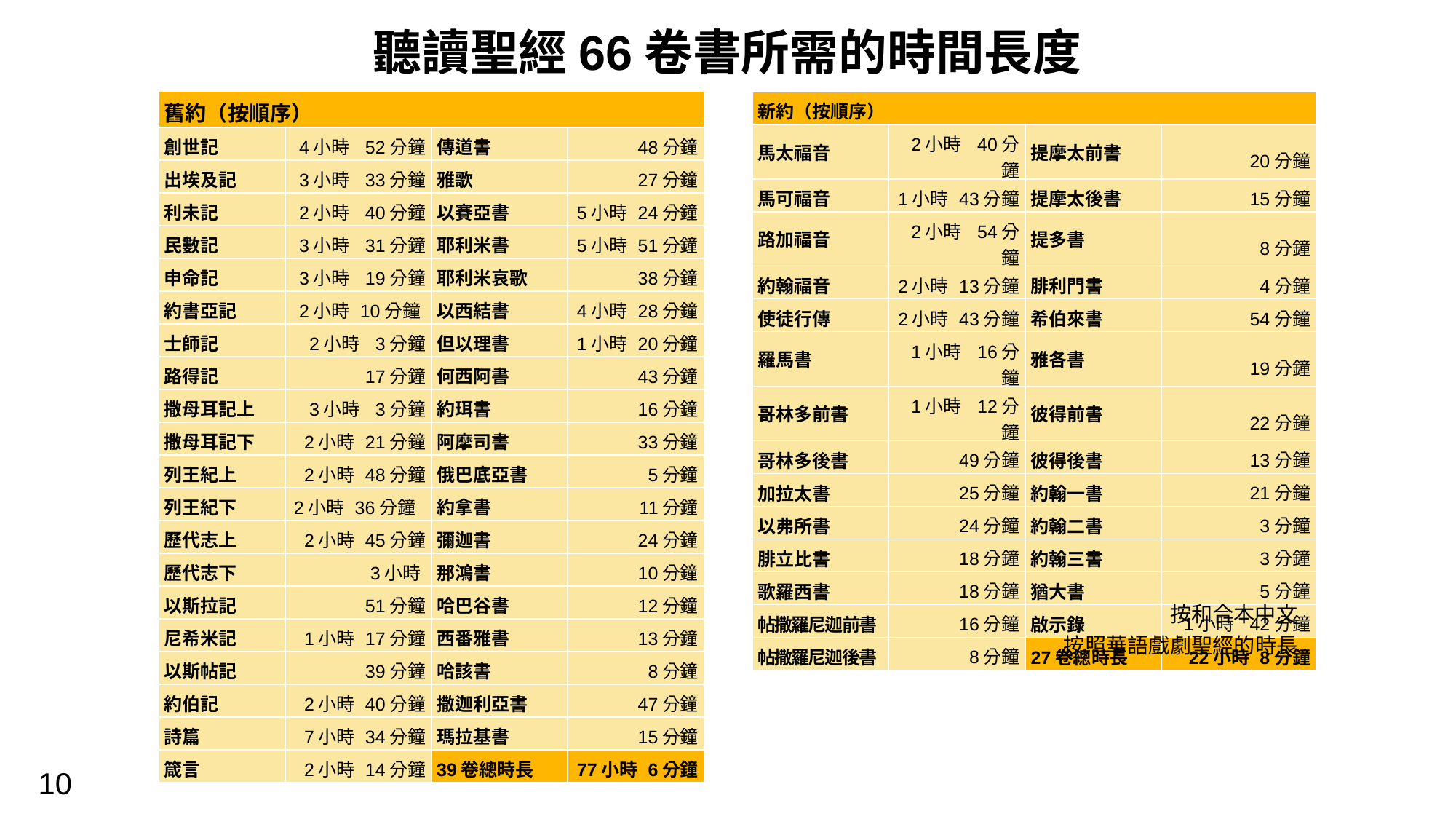

聽讀聖經66卷書所需的時間長度

| 舊約（按順序） |  |  |  |
| --- | --- | --- | --- |
| 創世記 | 4小時 52分鐘 | 傳道書 | 48分鐘 |
| 出埃及記 | 3小時 33分鐘 | 雅歌 | 27分鐘 |
| 利未記 | 2小時 40分鐘 | 以賽亞書 | 5小時 24分鐘 |
| 民數記 | 3小時 31分鐘 | 耶利米書 | 5小時 51分鐘 |
| 申命記 | 3小時 19分鐘 | 耶利米哀歌 | 38分鐘 |
| 約書亞記 | 2小時 10分鐘 | 以西結書 | 4小時 28分鐘 |
| 士師記 | 2小時 3分鐘 | 但以理書 | 1小時 20分鐘 |
| 路得記 | 17分鐘 | 何西阿書 | 43分鐘 |
| 撒母耳記上 | 3小時 3分鐘 | 約珥書 | 16分鐘 |
| 撒母耳記下 | 2小時 21分鐘 | 阿摩司書 | 33分鐘 |
| 列王紀上 | 2小時 48分鐘 | 俄巴底亞書 | 5分鐘 |
| 列王紀下 | 2小時 36分鐘 | 約拿書 | 11分鐘 |
| 歷代志上 | 2小時 45分鐘 | 彌迦書 | 24分鐘 |
| 歷代志下 | 3小時 | 那鴻書 | 10分鐘 |
| 以斯拉記 | 51分鐘 | 哈巴谷書 | 12分鐘 |
| 尼希米記 | 1小時 17分鐘 | 西番雅書 | 13分鐘 |
| 以斯帖記 | 39分鐘 | 哈該書 | 8分鐘 |
| 約伯記 | 2小時 40分鐘 | 撒迦利亞書 | 47分鐘 |
| 詩篇 | 7小時 34分鐘 | 瑪拉基書 | 15分鐘 |
| 箴言 | 2小時 14分鐘 | 39卷總時長 | 77小時 6分鐘 |
| 新約（按順序） |  |  |  |
| --- | --- | --- | --- |
| 馬太福音 | 2小時 40分鐘 | 提摩太前書 | 20分鐘 |
| 馬可福音 | 1小時 43分鐘 | 提摩太後書 | 15分鐘 |
| 路加福音 | 2小時 54分鐘 | 提多書 | 8分鐘 |
| 約翰福音 | 2小時 13分鐘 | 腓利門書 | 4分鐘 |
| 使徒行傳 | 2小時 43分鐘 | 希伯來書 | 54分鐘 |
| 羅馬書 | 1小時 16分鐘 | 雅各書 | 19分鐘 |
| 哥林多前書 | 1小時 12分鐘 | 彼得前書 | 22分鐘 |
| 哥林多後書 | 49分鐘 | 彼得後書 | 13分鐘 |
| 加拉太書 | 25分鐘 | 約翰一書 | 21分鐘 |
| 以弗所書 | 24分鐘 | 約翰二書 | 3分鐘 |
| 腓立比書 | 18分鐘 | 約翰三書 | 3分鐘 |
| 歌羅西書 | 18分鐘 | 猶大書 | 5分鐘 |
| 帖撒羅尼迦前書 | 16分鐘 | 啟示錄 | 1小時 42分鐘 |
| 帖撒羅尼迦後書 | 8分鐘 | 27卷總時長 | 22小時 8分鐘 |
|  |  |  |  |
|  |  |  |  |
|  |  |  |  |
|  |  |  |  |
|  |  |  |  |
|  |  |  |  |

按和合本中文
按照華語戲劇聖經的時長